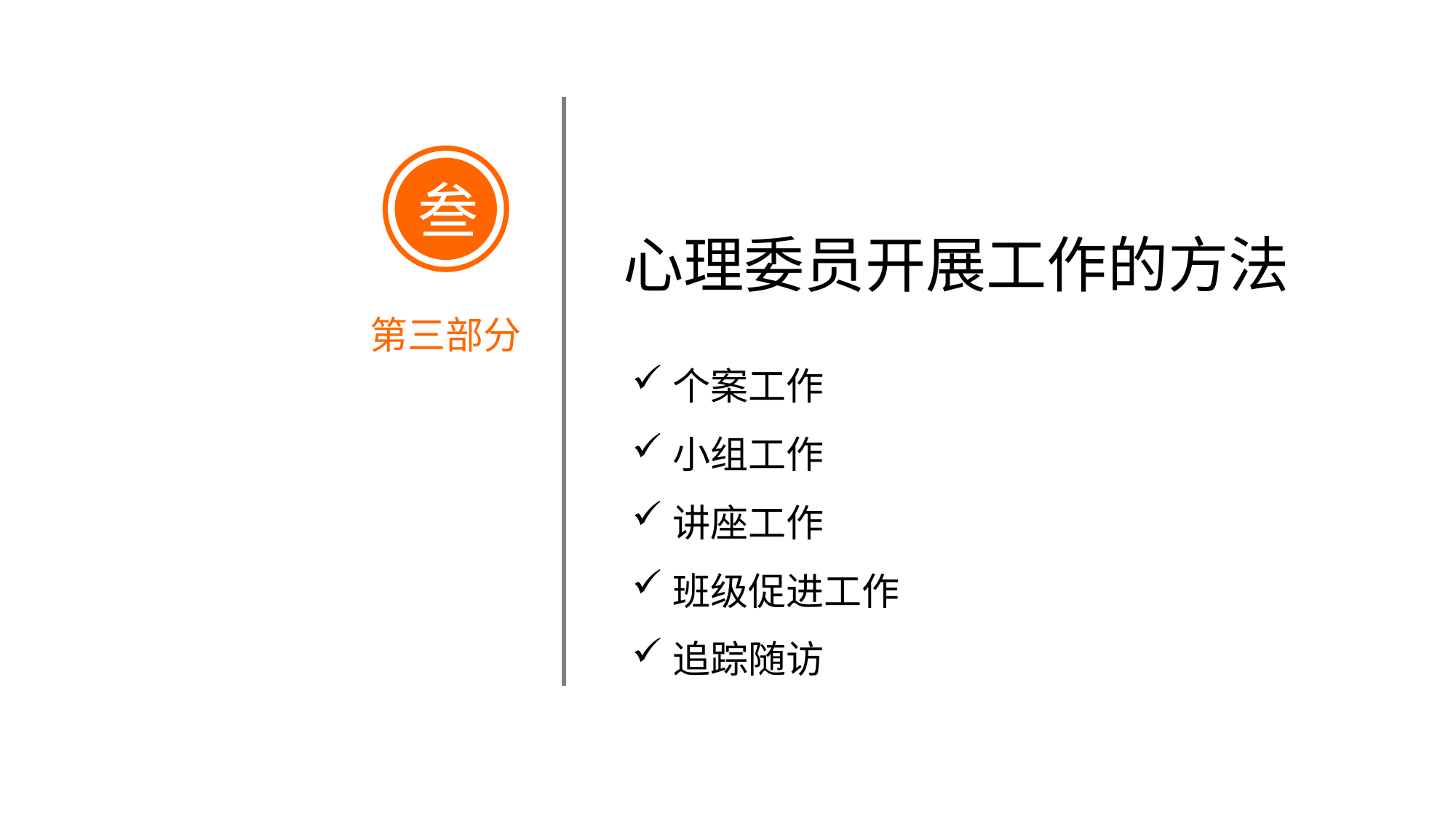

叁
心理委员开展工作的方法
第三部分
个案工作
小组工作
讲座工作
班级促进工作
追踪随访